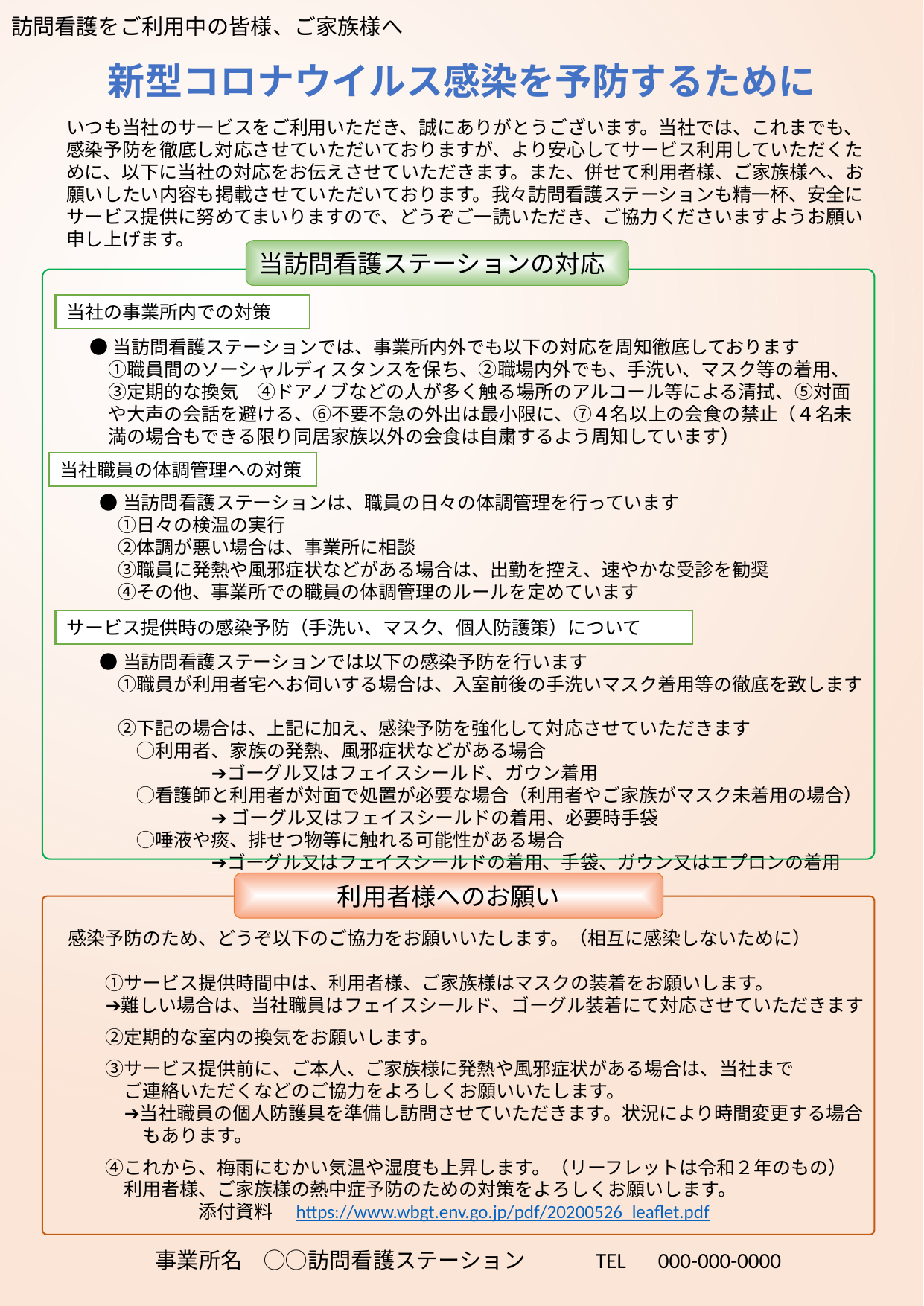

訪問看護をご利用中の皆様、ご家族様へ
# 新型コロナウイルス感染を予防するために
いつも当社のサービスをご利用いただき、誠にありがとうございます。当社では、これまでも、感染予防を徹底し対応させていただいておりますが、より安心してサービス利用していただくために、以下に当社の対応をお伝えさせていただきます。また、併せて利用者様、ご家族様へ、お願いしたい内容も掲載させていただいております。我々訪問看護ステーションも精一杯、安全にサービス提供に努めてまいりますので、どうぞご一読いただき、ご協力くださいますようお願い申し上げます。
当訪問看護ステーションの対応

当社の事業所内での対策
●当訪問看護ステーションでは、事業所内外でも以下の対応を周知徹底しております
　①職員間のソーシャルディスタンスを保ち、②職場内外でも、手洗い、マスク等の着用、
　③定期的な換気　④ドアノブなどの人が多く触る場所のアルコール等による清拭、⑤対面
　や大声の会話を避ける、⑥不要不急の外出は最小限に、⑦４名以上の会食の禁止（４名未
　満の場合もできる限り同居家族以外の会食は自粛するよう周知しています）
当社職員の体調管理への対策
●当訪問看護ステーションは、職員の日々の体調管理を行っています
　①日々の検温の実行
　②体調が悪い場合は、事業所に相談
　③職員に発熱や風邪症状などがある場合は、出勤を控え、速やかな受診を勧奨
　④その他、事業所での職員の体調管理のルールを定めています
サービス提供時の感染予防（手洗い、マスク、個人防護策）について
●当訪問看護ステーションでは以下の感染予防を行います
　①職員が利用者宅へお伺いする場合は、入室前後の手洗いマスク着用等の徹底を致します
　②下記の場合は、上記に加え、感染予防を強化して対応させていただきます
　　◯利用者、家族の発熱、風邪症状などがある場合
　　　　　　➔ゴーグル又はフェイスシールド、ガウン着用
　　◯看護師と利用者が対面で処置が必要な場合（利用者やご家族がマスク未着用の場合）
　　　　　　➔ ゴーグル又はフェイスシールドの着用、必要時手袋
　　◯唾液や痰、排せつ物等に触れる可能性がある場合
　　　　　　➔ゴーグル又はフェイスシールドの着用、手袋、ガウン又はエプロンの着用
利用者様へのお願い

感染予防のため、どうぞ以下のご協力をお願いいたします。（相互に感染しないために）

　　①サービス提供時間中は、利用者様、ご家族様はマスクの装着をお願いします。
　　➔難しい場合は、当社職員はフェイスシールド、ゴーグル装着にて対応させていただきます
　　②定期的な室内の換気をお願いします。
　　③サービス提供前に、ご本人、ご家族様に発熱や風邪症状がある場合は、当社まで
　　　ご連絡いただくなどのご協力をよろしくお願いいたします。
　　　➔当社職員の個人防護具を準備し訪問させていただきます。状況により時間変更する場合
　　　　もあります。
　　④これから、梅雨にむかい気温や湿度も上昇します。（リーフレットは令和２年のもの）
　　　利用者様、ご家族様の熱中症予防のための対策をよろしくお願いします。
　　　　　　　添付資料　https://www.wbgt.env.go.jp/pdf/20200526_leaflet.pdf
　　　事業所名　◯◯訪問看護ステーション　　　TEL　000-000-0000